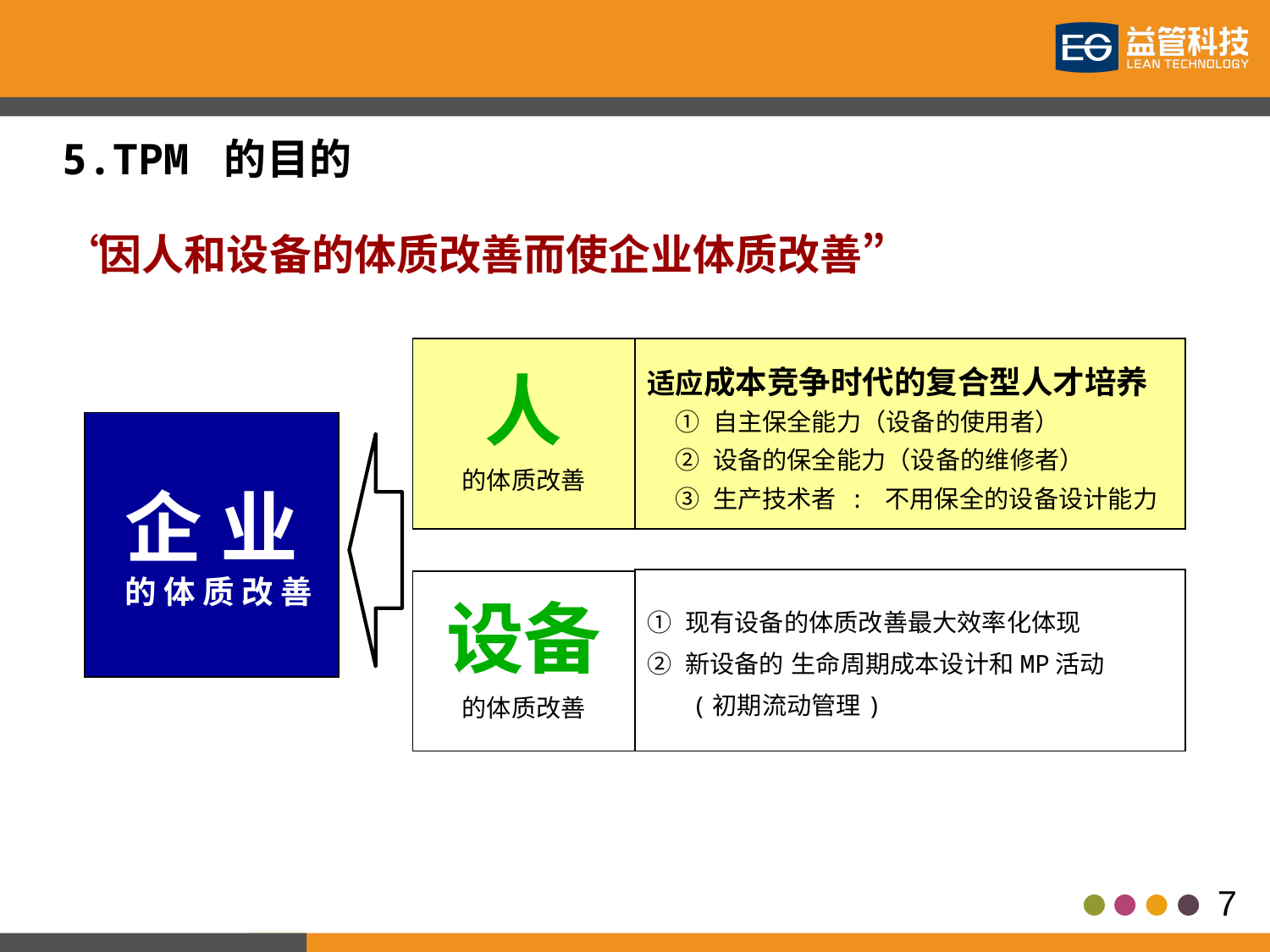

5.TPM 的目的
“因人和设备的体质改善而使企业体质改善”
人
的体质改善
适应成本竞争时代的复合型人才培养
    ① 自主保全能力（设备的使用者）
    ② 设备的保全能力（设备的维修者）
    ③ 生产技术者 : 不用保全的设备设计能力
企 业
 的 体 质 改 善

① 现有设备的体质改善最大效率化体现
② 新设备的 生命周期成本设计和MP活动
   (初期流动管理)
设备
的体质改善